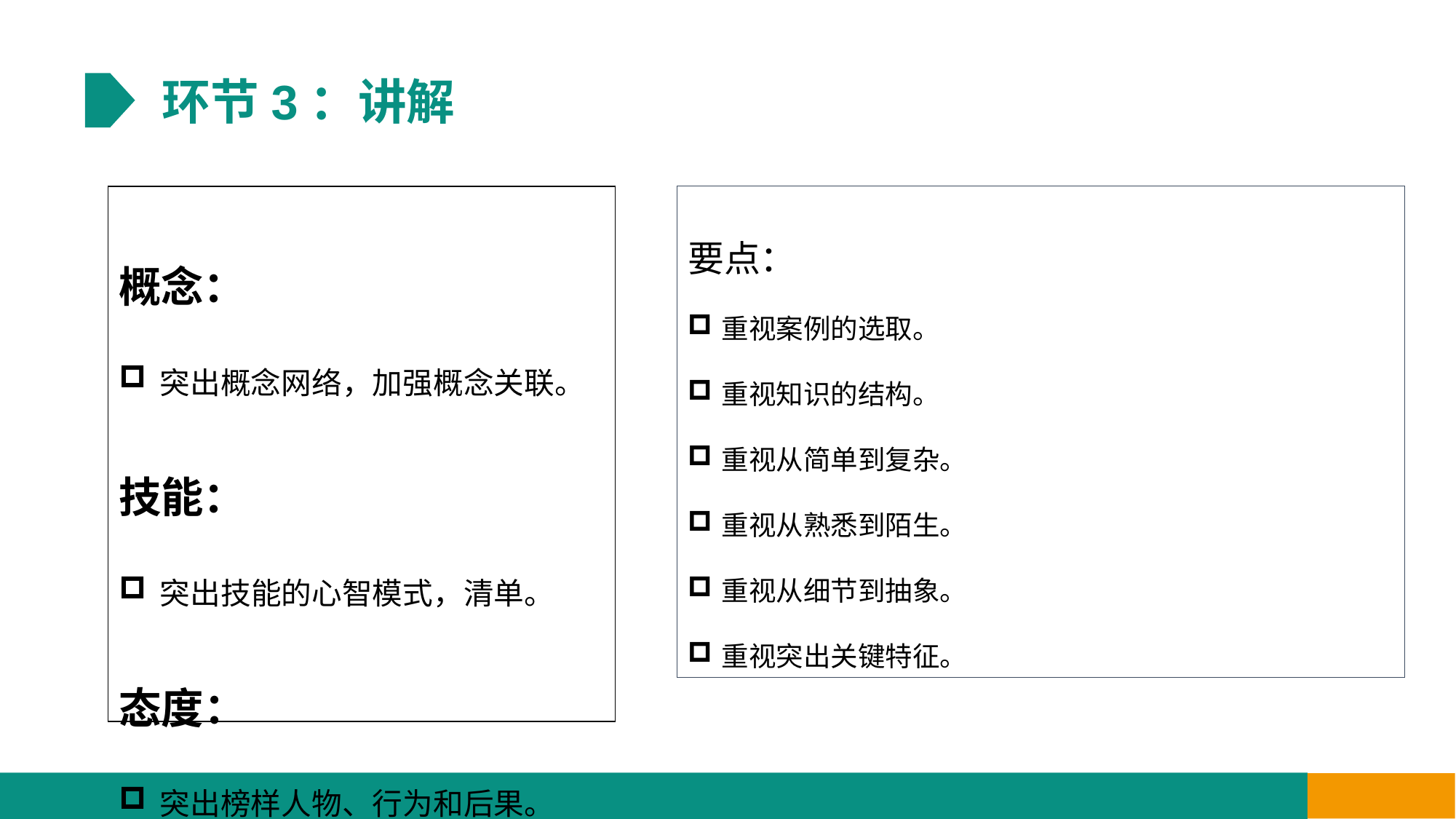

环节3：讲解
| 概念： 突出概念网络，加强概念关联。 技能： 突出技能的心智模式，清单。 态度： 突出榜样人物、行为和后果。 |
| --- |
要点：
重视案例的选取。
重视知识的结构。
重视从简单到复杂。
重视从熟悉到陌生。
重视从细节到抽象。
重视突出关键特征。